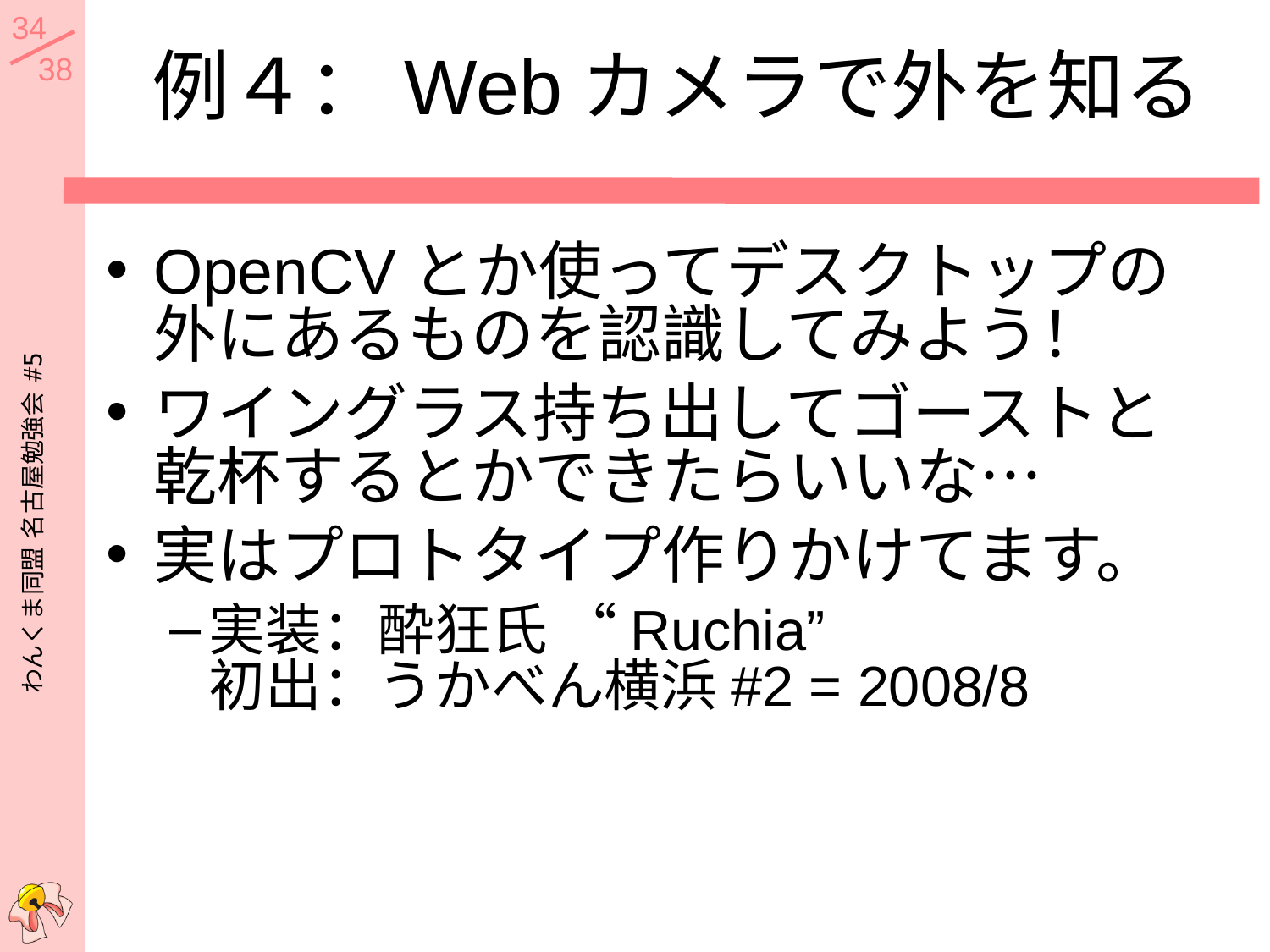

# 例４：Webカメラで外を知る
OpenCVとか使ってデスクトップの
外にあるものを認識してみよう！
ワイングラス持ち出してゴーストと
乾杯するとかできたらいいな…
実はプロトタイプ作りかけてます。
実装：酔狂氏 “Ruchia”
初出：うかべん横浜#2 = 2008/8
わんくま同盟 名古屋勉強会 #5